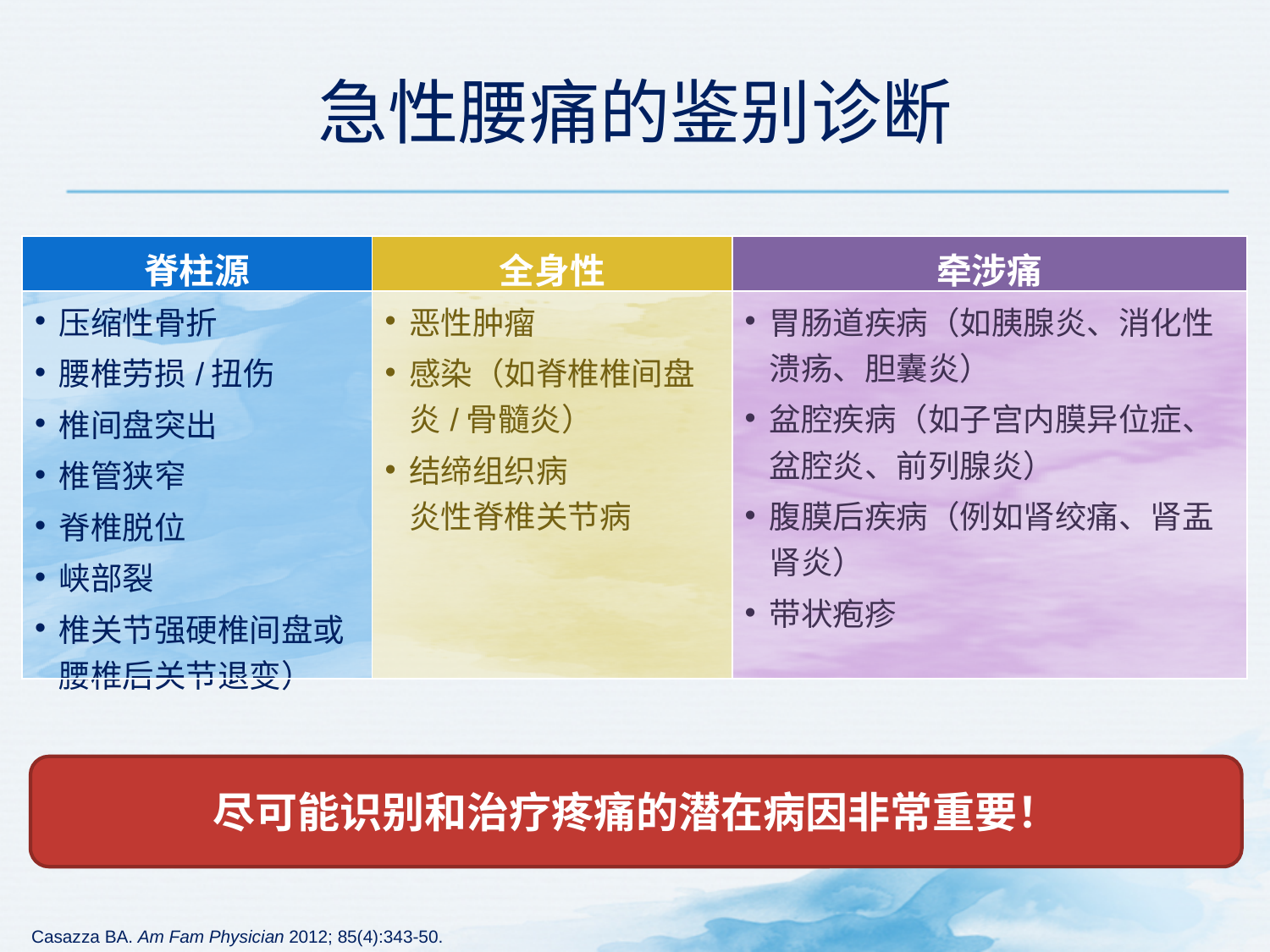

# 急性腰痛的鉴别诊断
| 脊柱源 | 全身性 | 牵涉痛 |
| --- | --- | --- |
| 压缩性骨折 腰椎劳损/扭伤 椎间盘突出 椎管狭窄 脊椎脱位 峡部裂 椎关节强硬椎间盘或腰椎后关节退变） | 恶性肿瘤 感染（如脊椎椎间盘炎/骨髓炎） 结缔组织病 炎性脊椎关节病 | 胃肠道疾病（如胰腺炎、消化性溃疡、胆囊炎） 盆腔疾病（如子宫内膜异位症、盆腔炎、前列腺炎） 腹膜后疾病（例如肾绞痛、肾盂肾炎） 带状疱疹 |
尽可能识别和治疗疼痛的潜在病因非常重要！
 Casazza BA. Am Fam Physician 2012; 85(4):343-50.